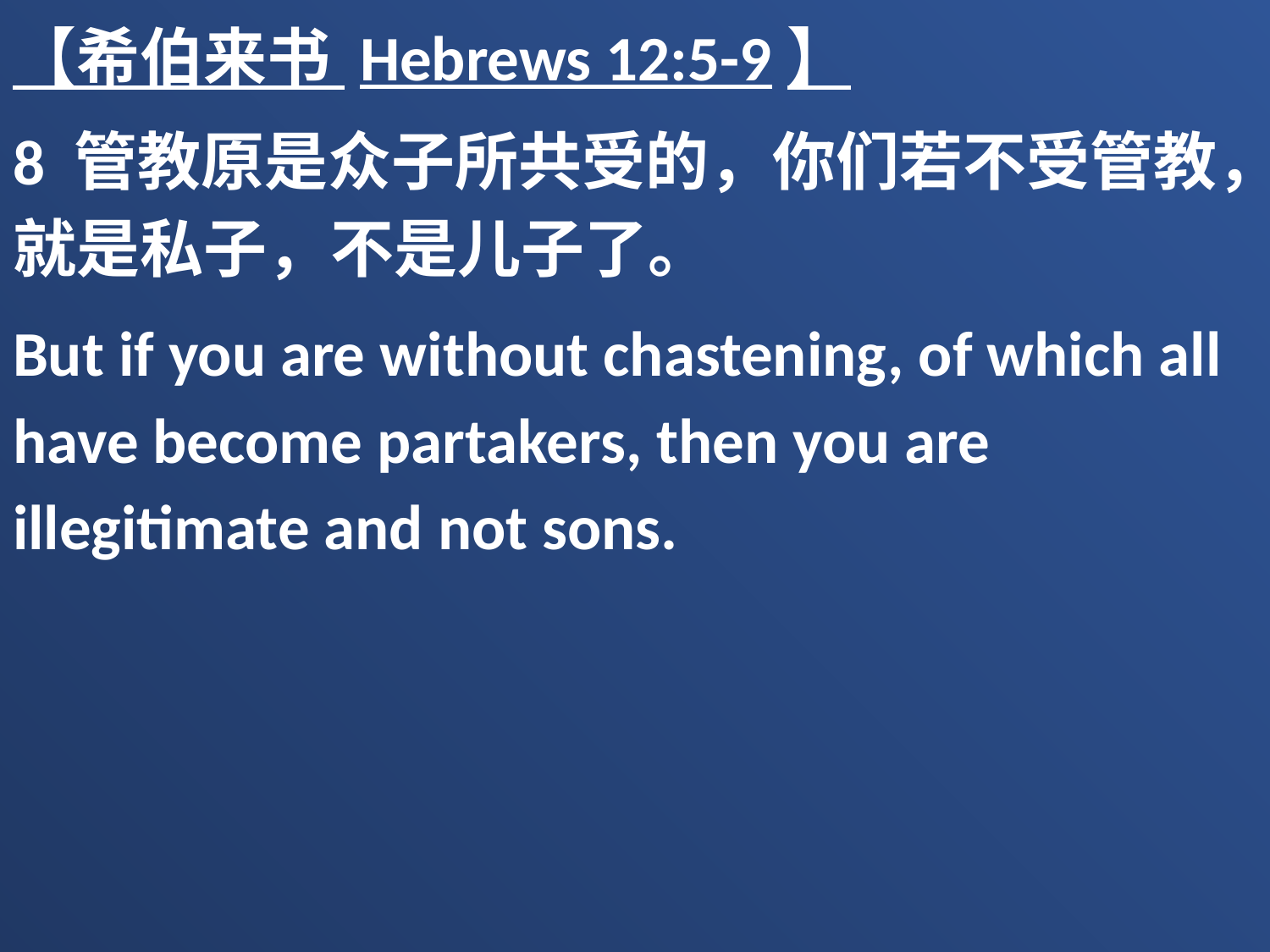

【希伯来书 Hebrews 12:5-9】
8 管教原是众子所共受的，你们若不受管教，就是私子，不是儿子了。
But if you are without chastening, of which all have become partakers, then you are illegitimate and not sons.